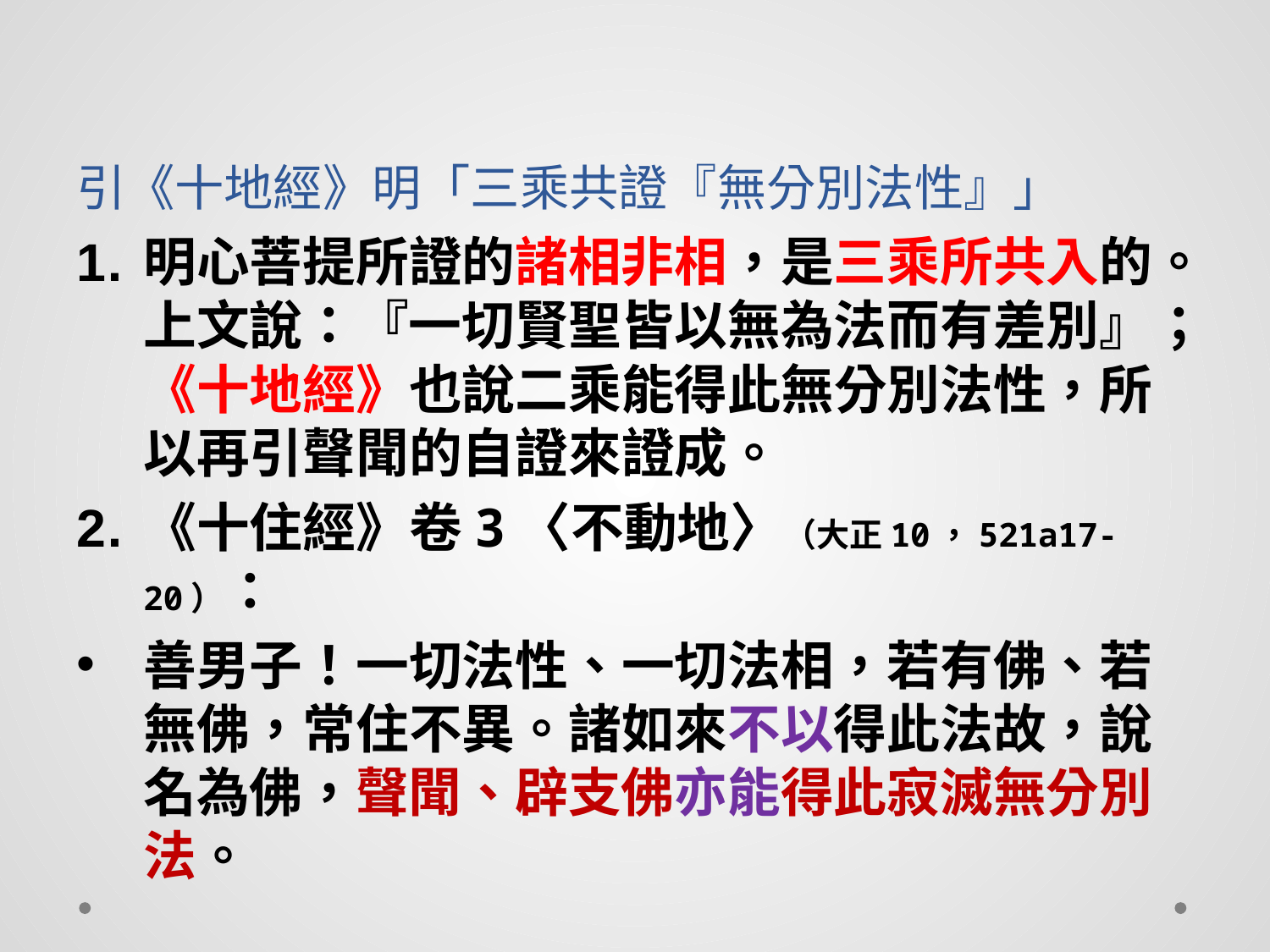

# 引《十地經》明「三乘共證『無分別法性』」
明心菩提所證的諸相非相，是三乘所共入的。上文說：『一切賢聖皆以無為法而有差別』；《十地經》也說二乘能得此無分別法性，所以再引聲聞的自證來證成。
《十住經》卷3〈不動地〉（大正10，521a17-20）：
善男子！一切法性、一切法相，若有佛、若無佛，常住不異。諸如來不以得此法故，說名為佛，聲聞、辟支佛亦能得此寂滅無分別法。